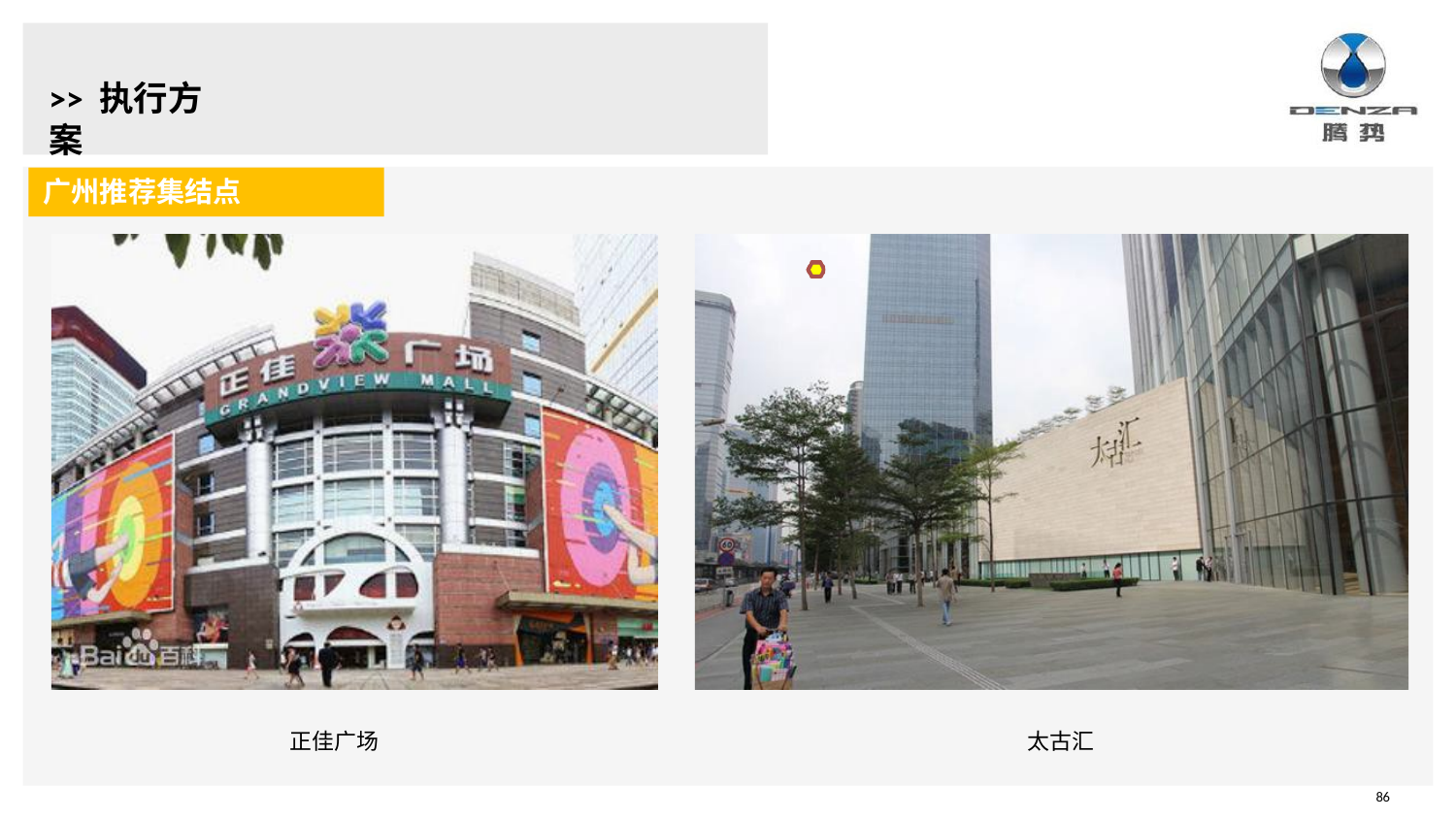

# >> 执行方案

广州推荐集结点

正佳广场
太古汇
86